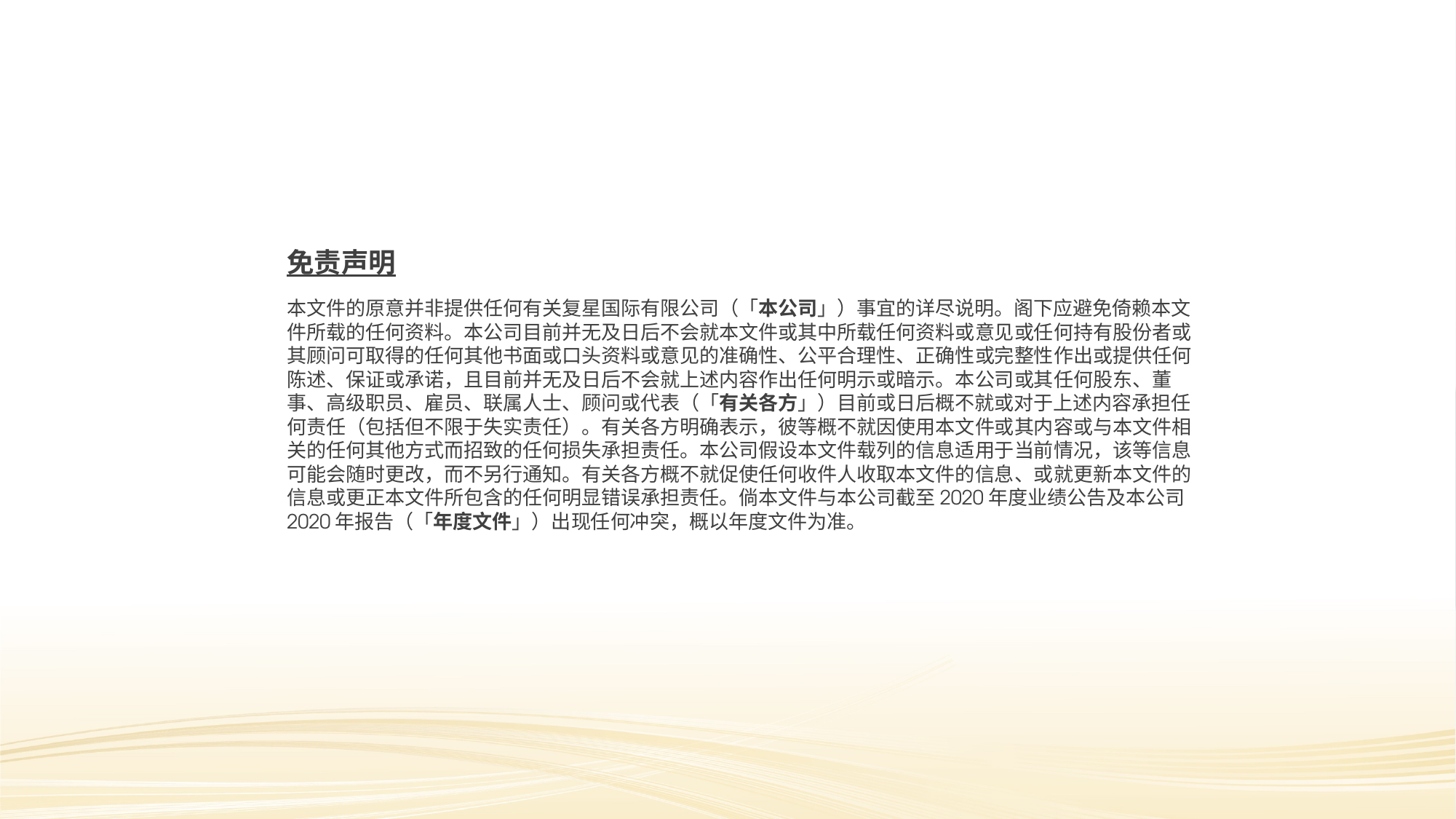

免责声明

本文件的原意并非提供任何有关复星国际有限公司（「本公司」）事宜的详尽说明。阁下应避免倚赖本文件所载的任何资料。本公司目前并无及日后不会就本文件或其中所载任何资料或意见或任何持有股份者或其顾问可取得的任何其他书面或口头资料或意见的准确性、公平合理性、正确性或完整性作出或提供任何陈述、保证或承诺，且目前并无及日后不会就上述内容作出任何明示或暗示。本公司或其任何股东、董事、高级职员、雇员、联属人士、顾问或代表（「有关各方」）目前或日后概不就或对于上述内容承担任何责任（包括但不限于失实责任）。有关各方明确表示，彼等概不就因使用本文件或其内容或与本文件相关的任何其他方式而招致的任何损失承担责任。本公司假设本文件载列的信息适用于当前情况，该等信息可能会随时更改，而不另行通知。有关各方概不就促使任何收件人收取本文件的信息、或就更新本文件的信息或更正本文件所包含的任何明显错误承担责任。倘本文件与本公司截至2020年度业绩公告及本公司2020年报告（「年度文件」）出现任何冲突，概以年度文件为准。